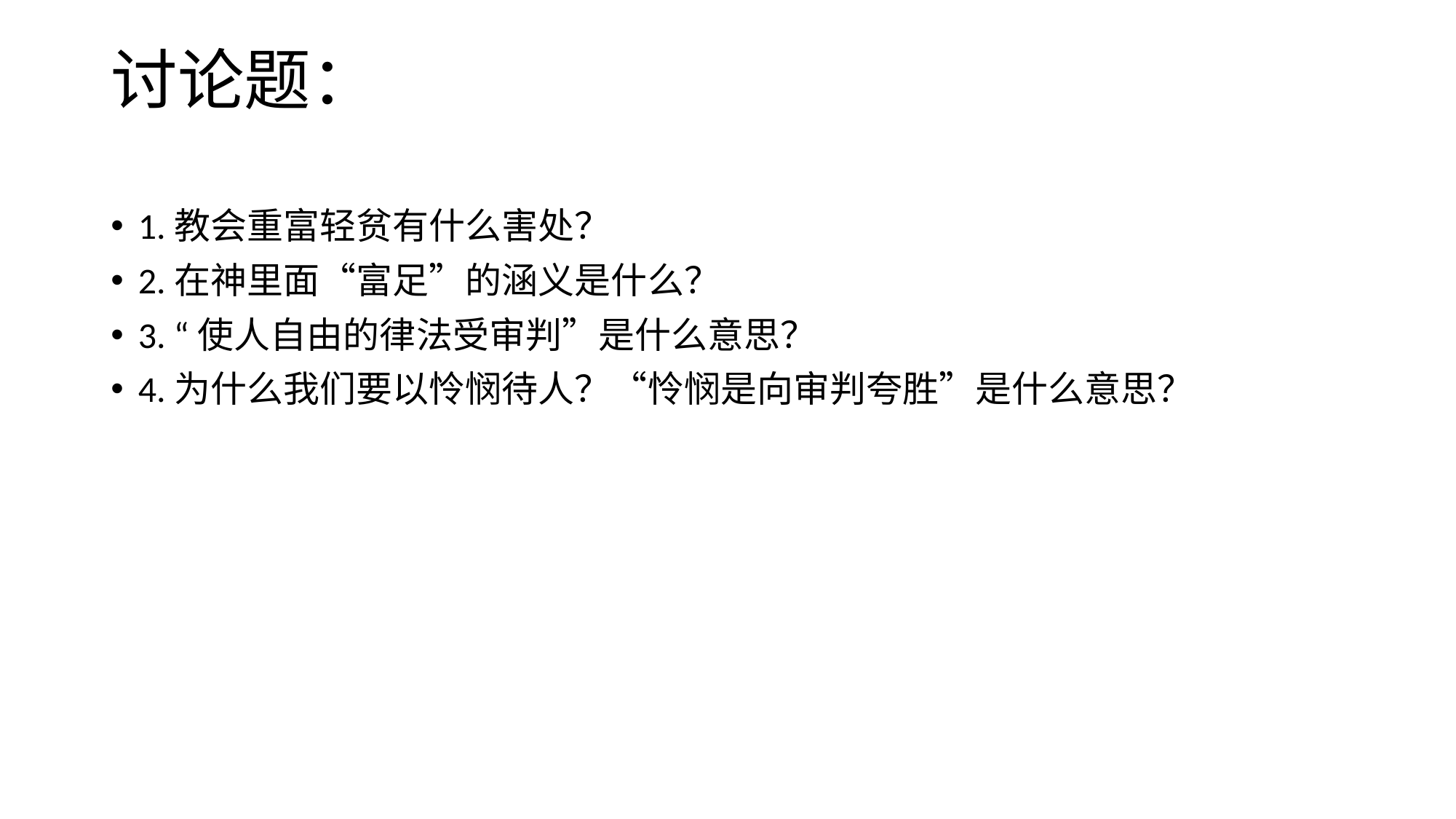

# 讨论题：
1.教会重富轻贫有什么害处？
2.在神里面“富足”的涵义是什么？
3. “使人自由的律法受审判”是什么意思？
4.为什么我们要以怜悯待人？“怜悯是向审判夸胜”是什么意思？